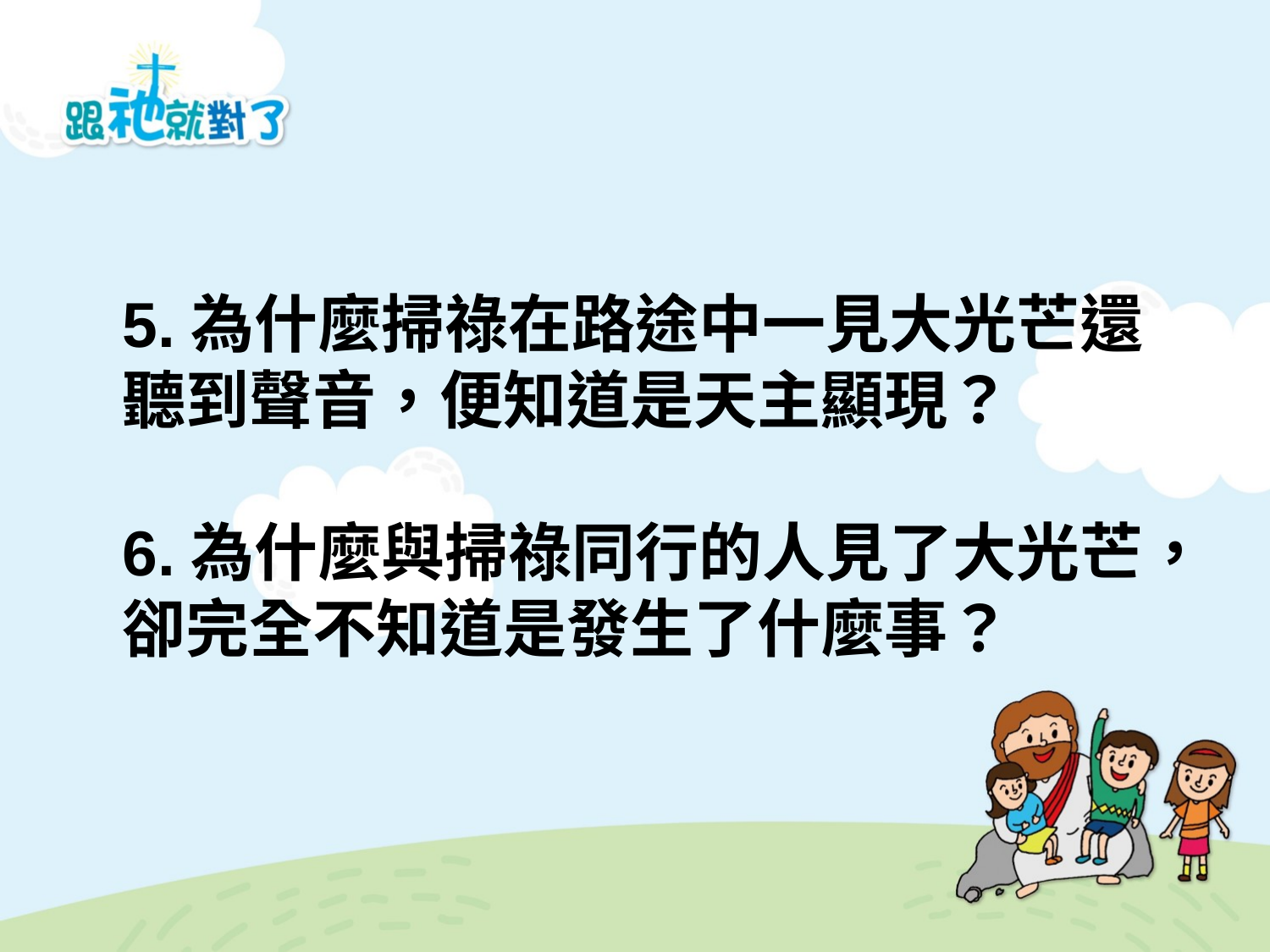

5.為什麼掃祿在路途中一見大光芒還聽到聲音，便知道是天主顯現？

6.為什麼與掃祿同行的人見了大光芒，卻完全不知道是發生了什麼事？